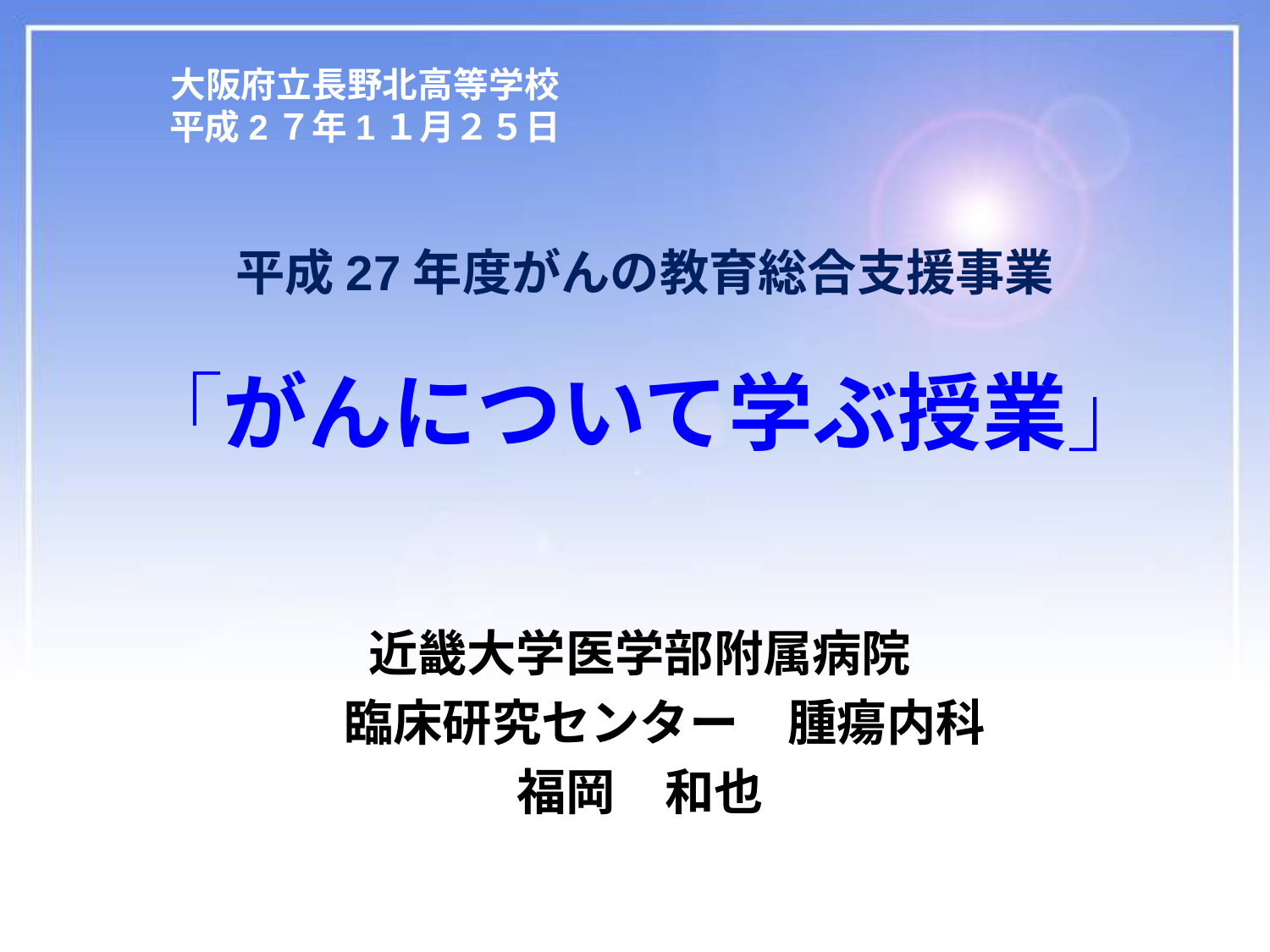

大阪府立長野北高等学校
平成2７年1１月２５日
# 平成27年度がんの教育総合支援事業 「がんについて学ぶ授業」
近畿大学医学部附属病院
　臨床研究センター　腫瘍内科
福岡　和也